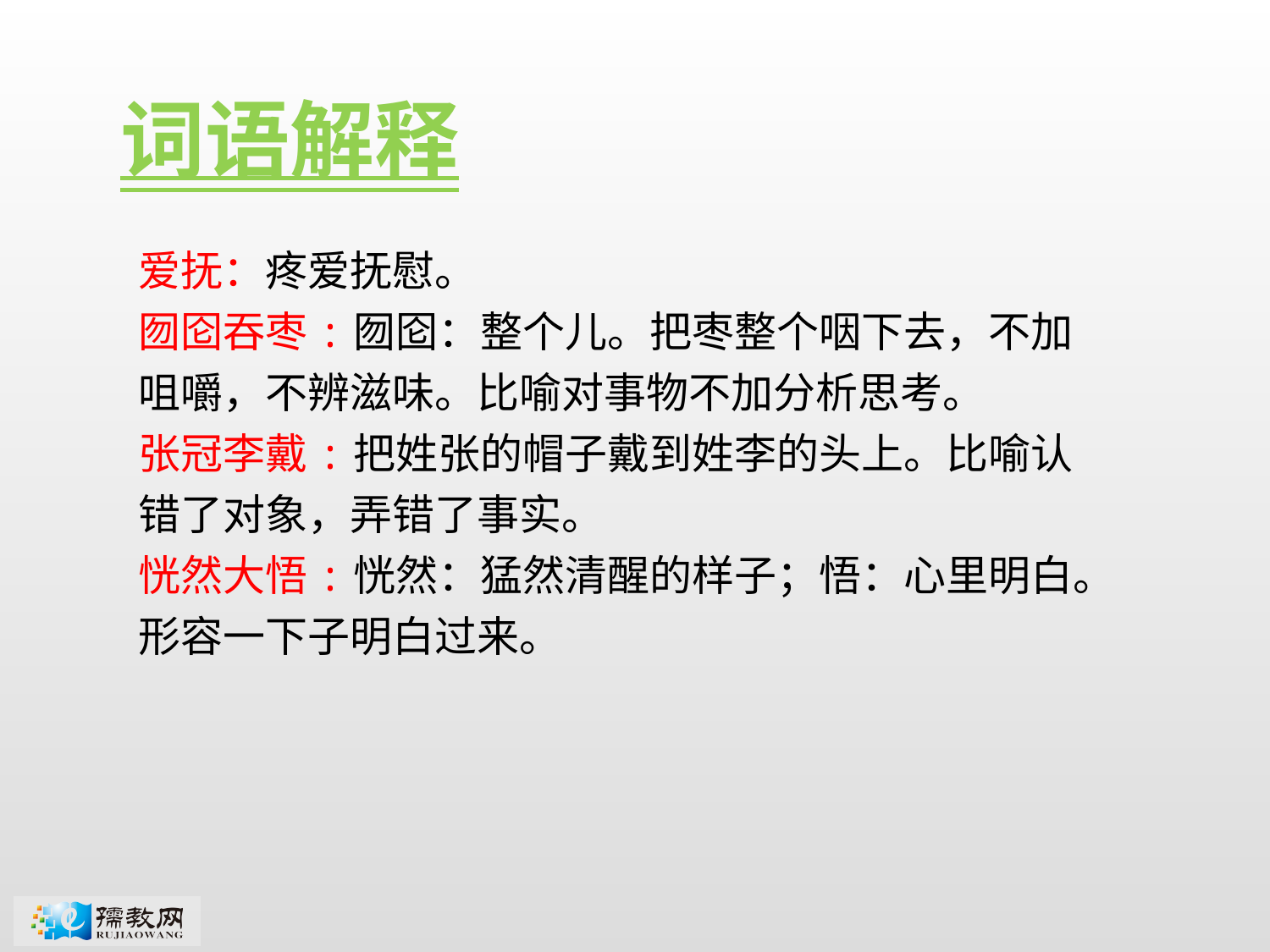

词语解释

爱抚：疼爱抚慰。
囫囵吞枣:囫囵：整个儿。把枣整个咽下去，不加咀嚼，不辨滋味。比喻对事物不加分析思考。
张冠李戴:把姓张的帽子戴到姓李的头上。比喻认错了对象，弄错了事实。
恍然大悟:恍然：猛然清醒的样子；悟：心里明白。形容一下子明白过来。